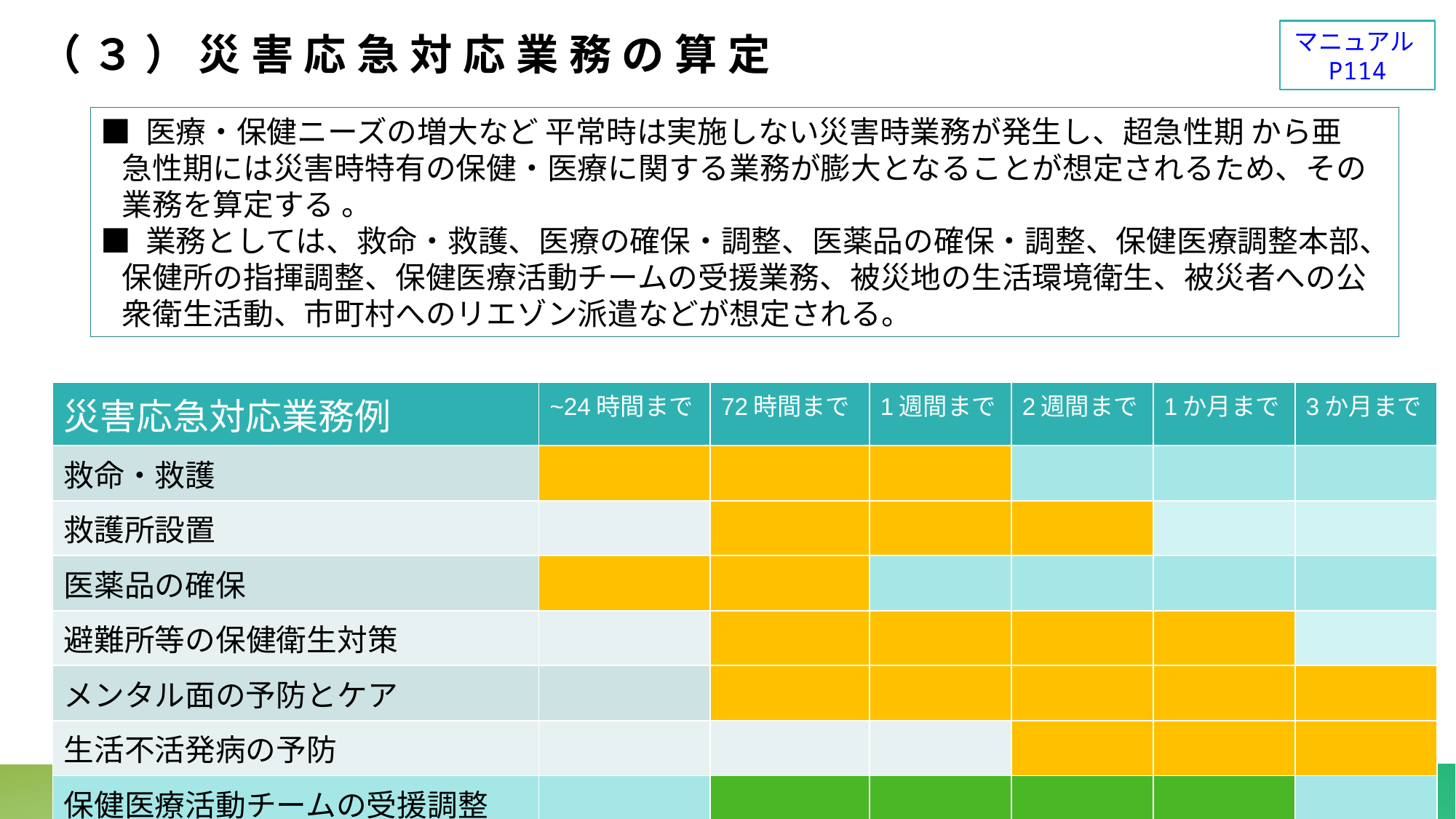

マニュアルP114
# （３）災害応急対応業務の算定
■ 医療・保健ニーズの増大など 平常時は実施しない災害時業務が発生し、超急性期 から亜
  急性期には災害時特有の保健・医療に関する業務が膨大となることが想定されるため、その
  業務を算定する 。
■ 業務としては、救命・救護、医療の確保・調整、医薬品の確保・調整、保健医療調整本部、
  保健所の指揮調整、保健医療活動チームの受援業務、被災地の生活環境衛生、被災者への公
  衆衛生活動、市町村へのリエゾン派遣などが想定される。
| 災害応急対応業務例 | ~24時間まで | 72時間まで | 1週間まで | 2週間まで | 1か月まで | 3か月まで |
| --- | --- | --- | --- | --- | --- | --- |
| 救命・救護 |  |  |  |  |  |  |
| 救護所設置 |  |  |  |  |  |  |
| 医薬品の確保 |  |  |  |  |  |  |
| 避難所等の保健衛生対策 |  |  |  |  |  |  |
| メンタル面の予防とケア |  |  |  |  |  |  |
| 生活不活発病の予防 |  |  |  |  |  |  |
| 保健医療活動チームの受援調整 |  |  |  |  |  |  |